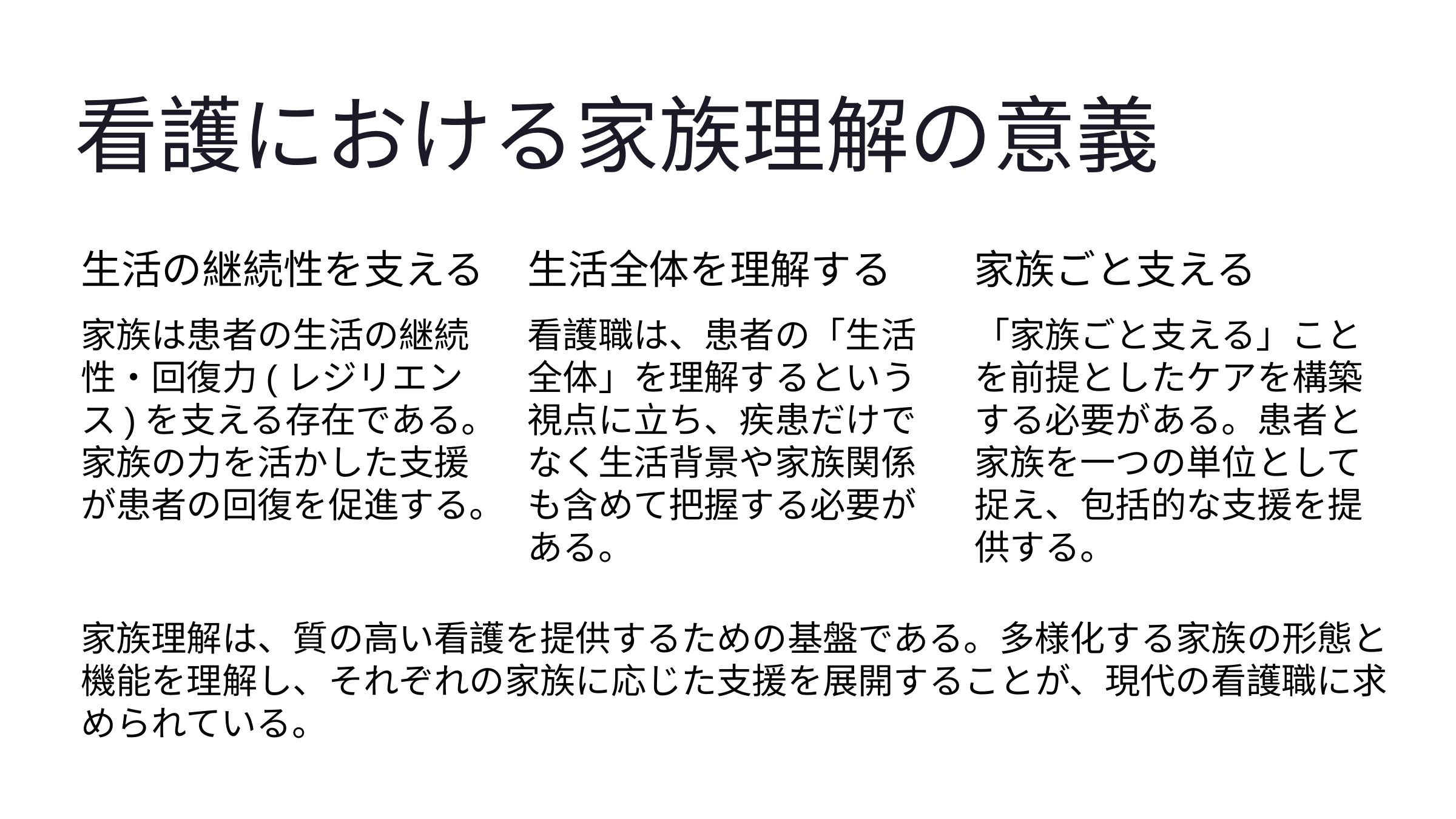

看護における家族理解の意義
生活の継続性を支える
生活全体を理解する
家族ごと支える
家族は患者の生活の継続性・回復力(レジリエンス)を支える存在である。家族の力を活かした支援が患者の回復を促進する。
看護職は、患者の「生活全体」を理解するという視点に立ち、疾患だけでなく生活背景や家族関係も含めて把握する必要がある。
「家族ごと支える」ことを前提としたケアを構築する必要がある。患者と家族を一つの単位として捉え、包括的な支援を提供する。
家族理解は、質の高い看護を提供するための基盤である。多様化する家族の形態と機能を理解し、それぞれの家族に応じた支援を展開することが、現代の看護職に求められている。